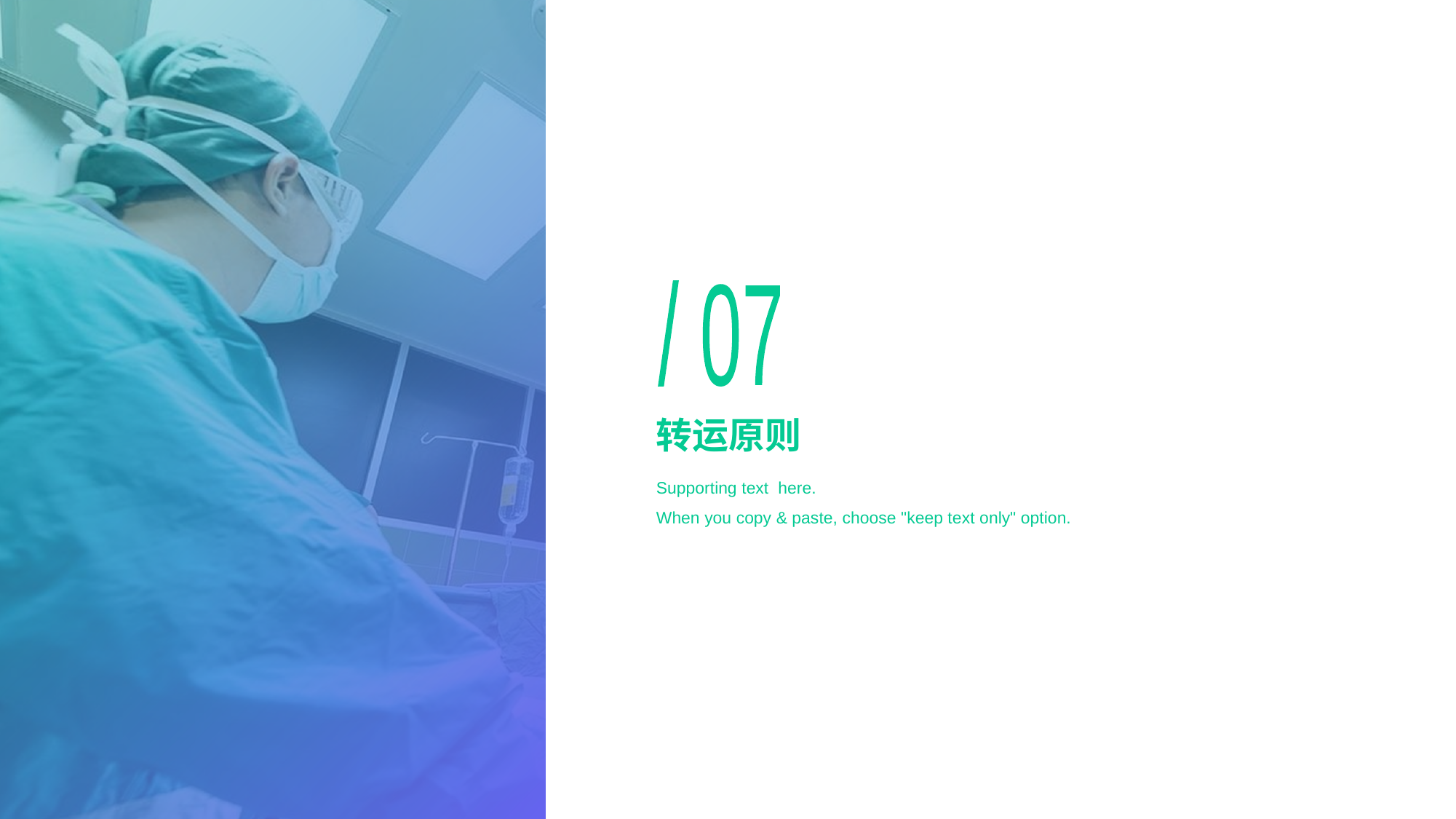

/ 07
# 转运原则
Supporting text  here.
When you copy & paste, choose "keep text only" option.